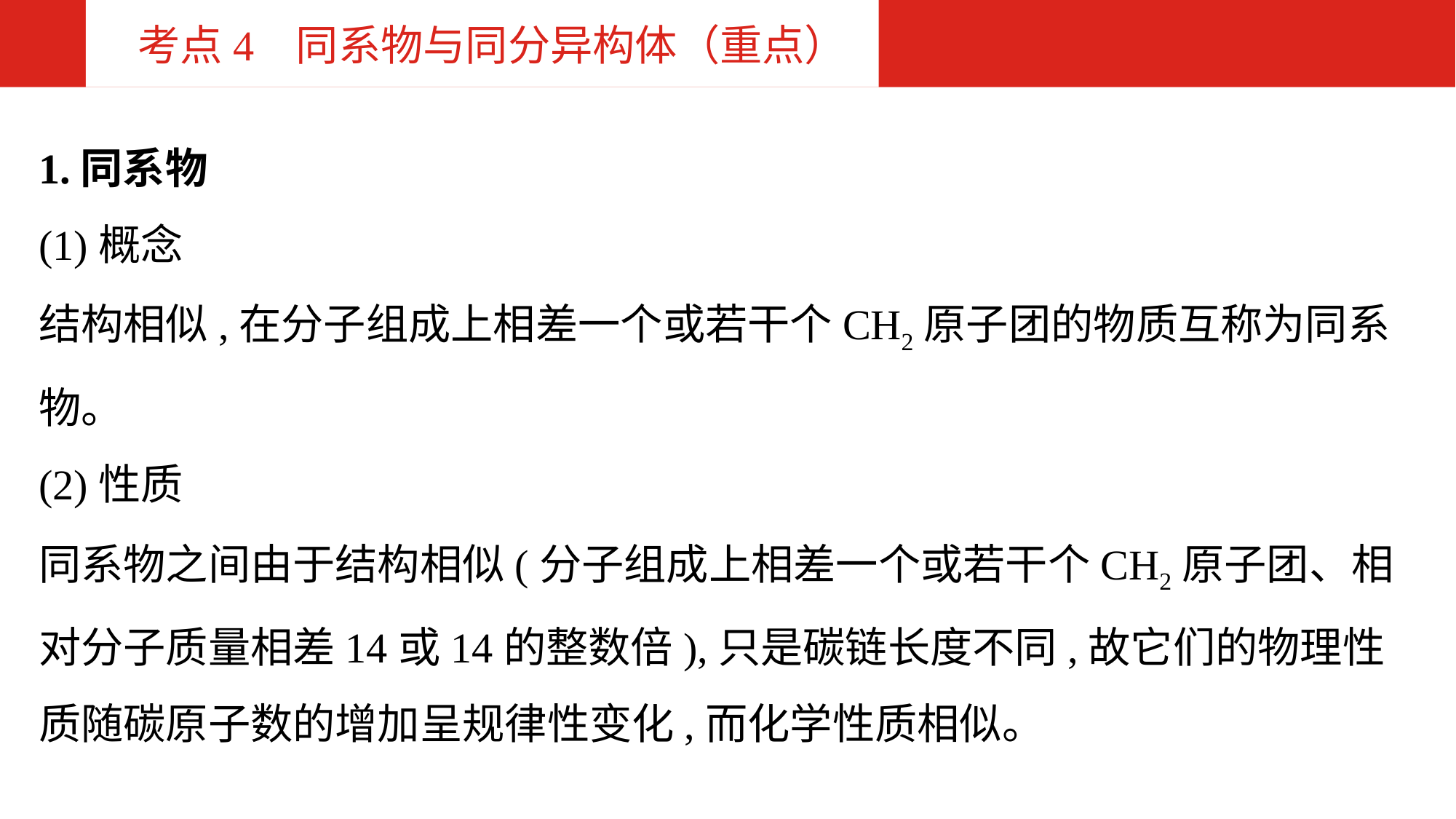

考点4   同系物与同分异构体（重点）

1.同系物
(1)概念
结构相似,在分子组成上相差一个或若干个CH2原子团的物质互称为同系物。
(2)性质
同系物之间由于结构相似(分子组成上相差一个或若干个CH2原子团、相对分子质量相差14或14的整数倍),只是碳链长度不同,故它们的物理性质随碳原子数的增加呈规律性变化,而化学性质相似。